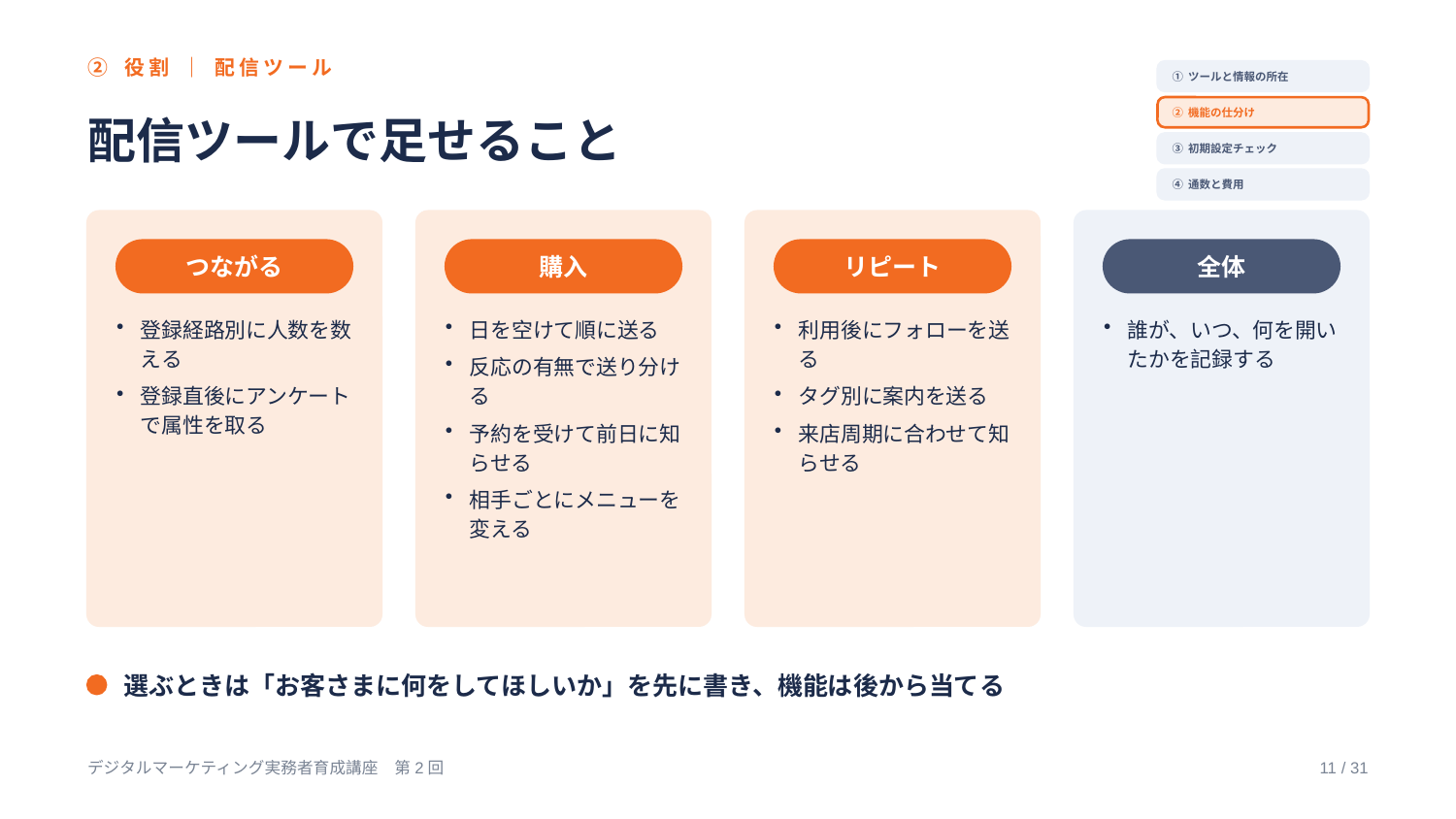

② 役割 ｜ 配信ツール

① ツールと情報の所在
配信ツールで足せること

② 機能の仕分け

③ 初期設定チェック

④ 通数と費用

つながる

購入

リピート

全体
登録経路別に人数を数える
登録直後にアンケートで属性を取る
日を空けて順に送る
反応の有無で送り分ける
予約を受けて前日に知らせる
相手ごとにメニューを変える
利用後にフォローを送る
タグ別に案内を送る
来店周期に合わせて知らせる
誰が、いつ、何を開いたかを記録する
選ぶときは「お客さまに何をしてほしいか」を先に書き、機能は後から当てる

デジタルマーケティング実務者育成講座　第2回
11 / 31